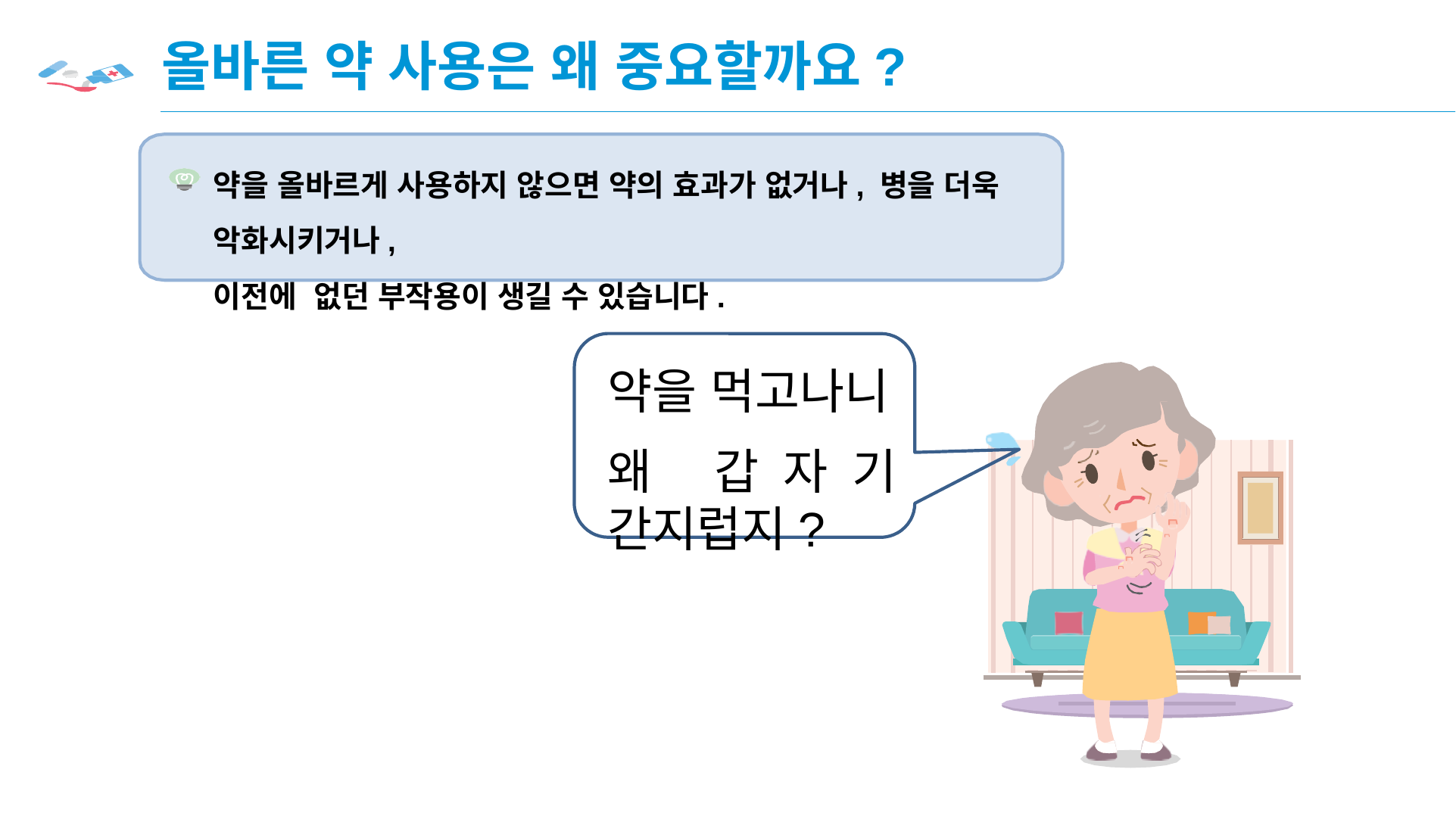

올바른 약 사용은 왜 중요할까요?

약을 올바르게 사용하지 않으면 약의 효과가 없거나, 병을 더욱 악화시키거나,
이전에  없던 부작용이 생길 수 있습니다.

약을 먹고나니
왜 갑자기 간지럽지?